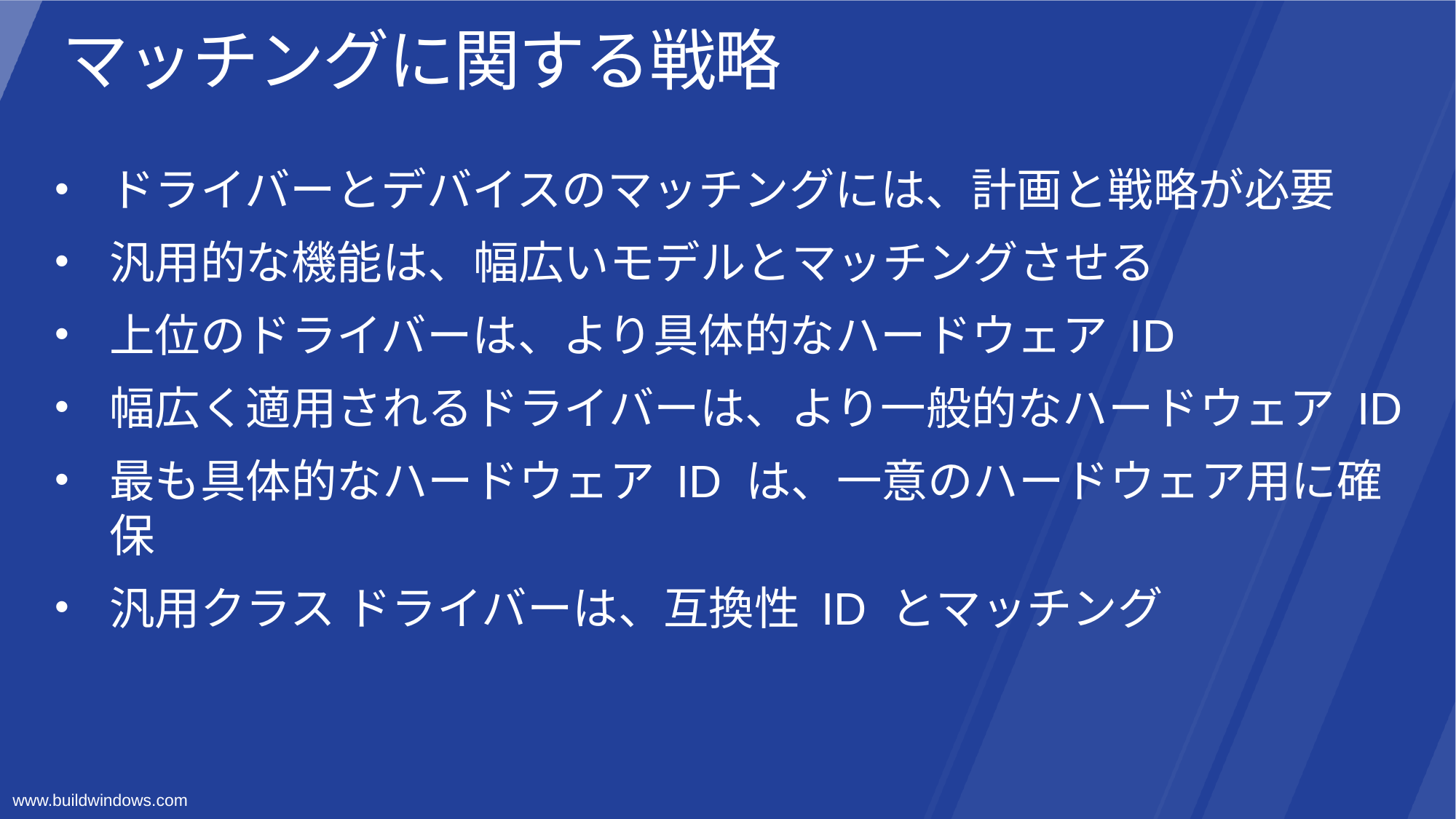

# マッチングに関する戦略
ドライバーとデバイスのマッチングには、計画と戦略が必要
汎用的な機能は、幅広いモデルとマッチングさせる
上位のドライバーは、より具体的なハードウェア ID
幅広く適用されるドライバーは、より一般的なハードウェア ID
最も具体的なハードウェア ID は、一意のハードウェア用に確保
汎用クラス ドライバーは、互換性 ID とマッチング